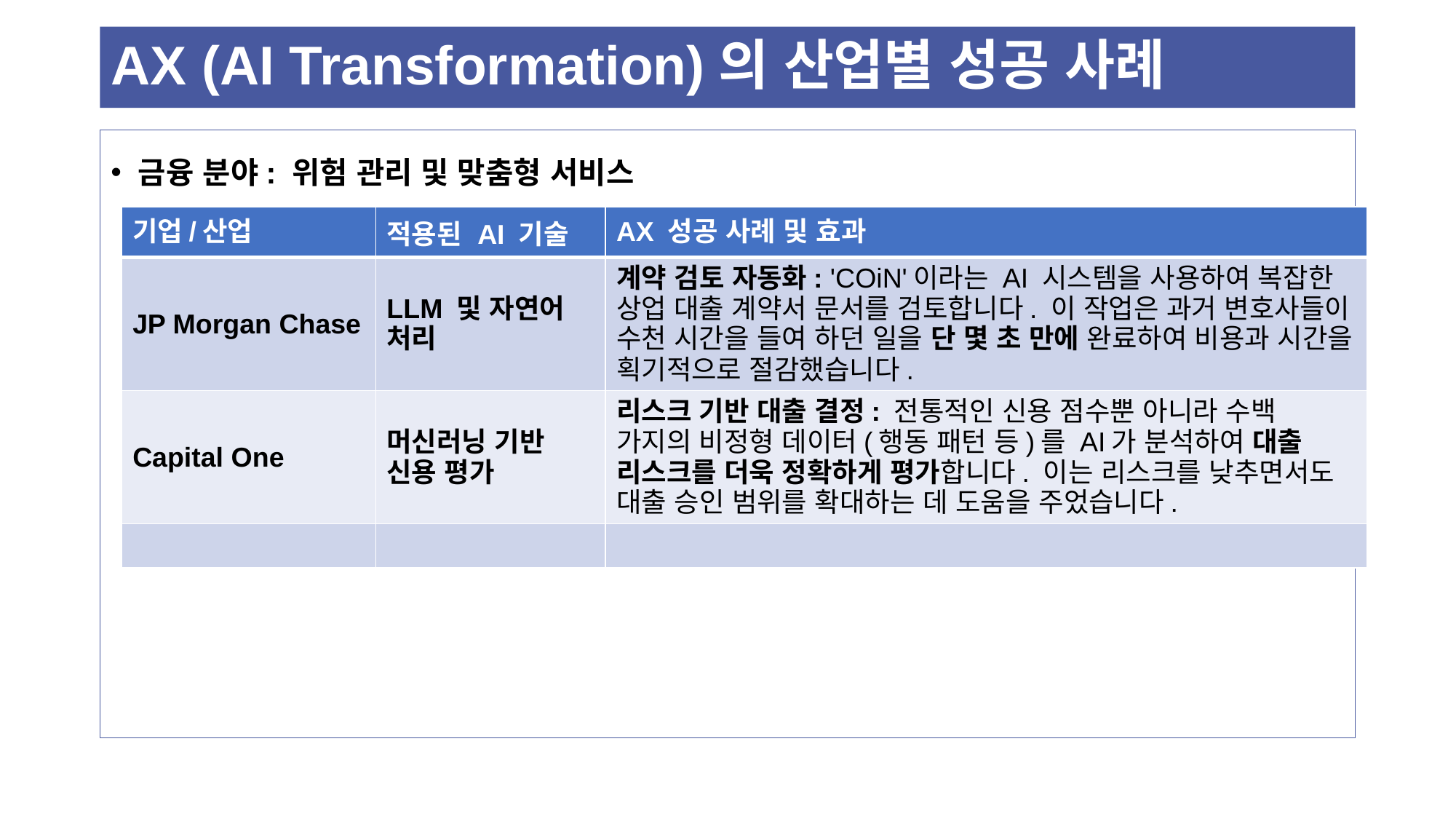

# AX (AI Transformation)의 산업별 성공 사례
금융 분야: 위험 관리 및 맞춤형 서비스
| 기업/산업 | 적용된 AI 기술 | AX 성공 사례 및 효과 |
| --- | --- | --- |
| JP Morgan Chase | LLM 및 자연어 처리 | 계약 검토 자동화: 'COiN'이라는 AI 시스템을 사용하여 복잡한 상업 대출 계약서 문서를 검토합니다. 이 작업은 과거 변호사들이 수천 시간을 들여 하던 일을 단 몇 초 만에 완료하여 비용과 시간을 획기적으로 절감했습니다. |
| Capital One | 머신러닝 기반 신용 평가 | 리스크 기반 대출 결정: 전통적인 신용 점수뿐 아니라 수백 가지의 비정형 데이터(행동 패턴 등)를 AI가 분석하여 대출 리스크를 더욱 정확하게 평가합니다. 이는 리스크를 낮추면서도 대출 승인 범위를 확대하는 데 도움을 주었습니다. |
|  |  |  |